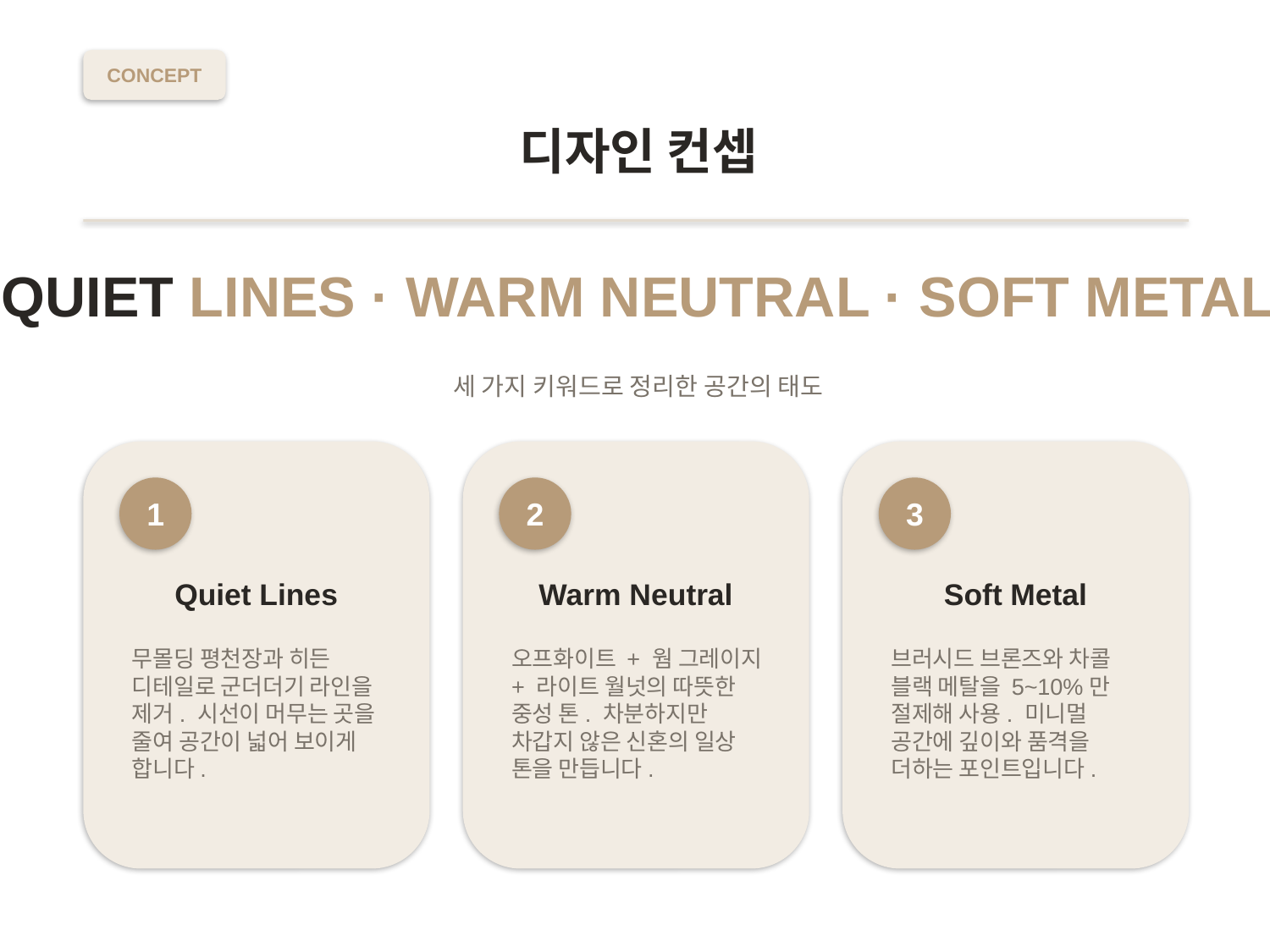

CONCEPT
디자인 컨셉

QUIET LINES · WARM NEUTRAL · SOFT METAL
세 가지 키워드로 정리한 공간의 태도

1

2

3
Quiet Lines
Warm Neutral
Soft Metal
무몰딩 평천장과 히든 디테일로 군더더기 라인을 제거. 시선이 머무는 곳을 줄여 공간이 넓어 보이게 합니다.
오프화이트 + 웜 그레이지 + 라이트 월넛의 따뜻한 중성 톤. 차분하지만 차갑지 않은 신혼의 일상 톤을 만듭니다.
브러시드 브론즈와 차콜 블랙 메탈을 5~10%만 절제해 사용. 미니멀 공간에 깊이와 품격을 더하는 포인트입니다.